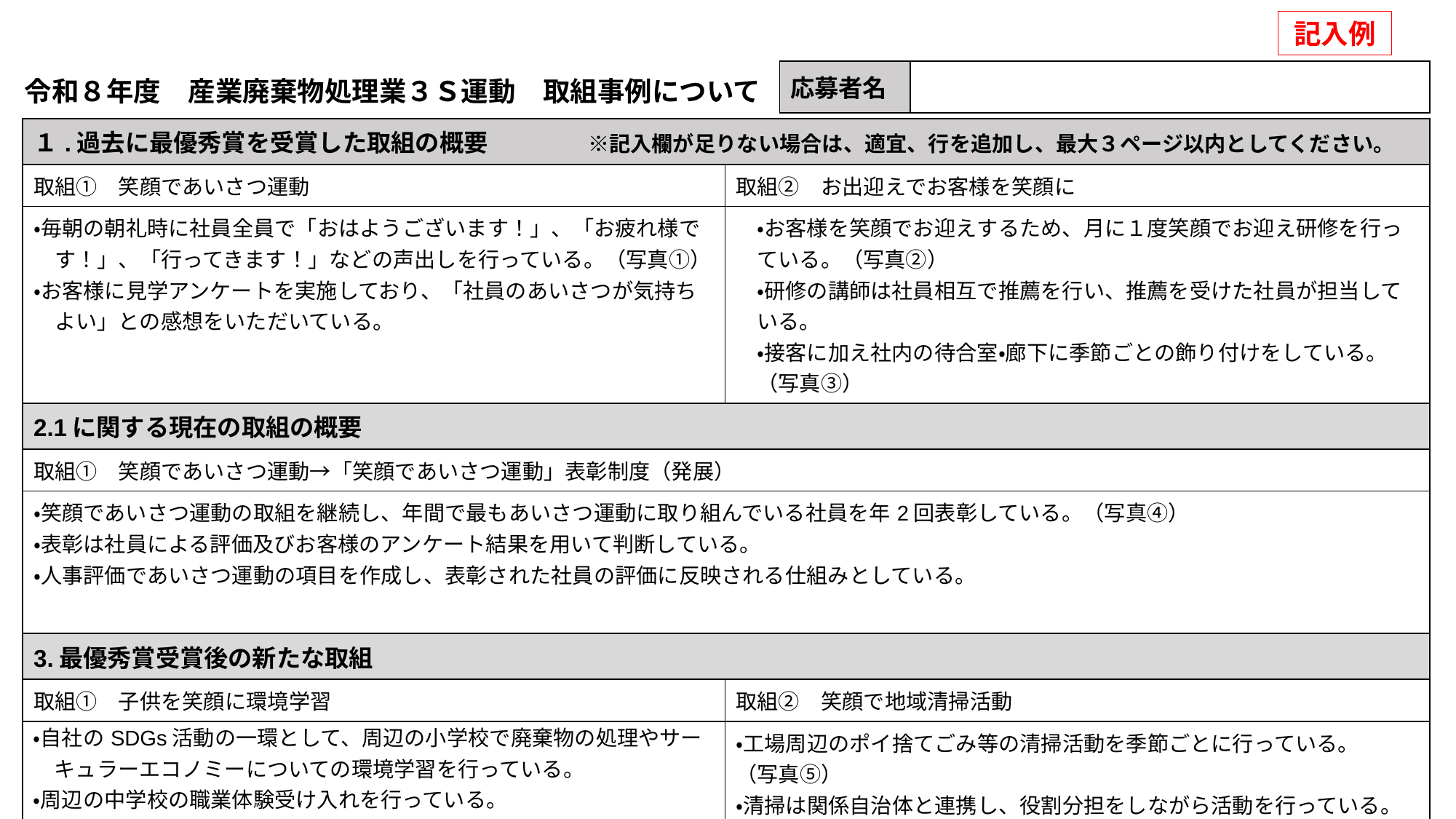

記入例
| 応募者名 |  |
| --- | --- |
令和８年度　産業廃棄物処理業３Ｓ運動　取組事例について
| １.過去に最優秀賞を受賞した取組の概要　　 　※記入欄が足りない場合は、適宜、行を追加し、最大３ページ以内としてください。 |  |
| --- | --- |
| 取組①　笑顔であいさつ運動 | 取組②　お出迎えでお客様を笑顔に |
| ・毎朝の朝礼時に社員全員で「おはようございます！」、「お疲れ様です！」、「行ってきます！」などの声出しを行っている。（写真➀） ・お客様に見学アンケートを実施しており、「社員のあいさつが気持ちよい」との感想をいただいている。 | ・お客様を笑顔でお迎えするため、月に１度笑顔でお迎え研修を行っている。（写真②） ・研修の講師は社員相互で推薦を行い、推薦を受けた社員が担当している。 ・接客に加え社内の待合室・廊下に季節ごとの飾り付けをしている。（写真③） |
| 2.1に関する現在の取組の概要 |  |
| 取組➀　笑顔であいさつ運動→「笑顔であいさつ運動」表彰制度（発展） |  |
| ・笑顔であいさつ運動の取組を継続し、年間で最もあいさつ運動に取り組んでいる社員を年2回表彰している。（写真④） ・表彰は社員による評価及びお客様のアンケート結果を用いて判断している。 ・人事評価であいさつ運動の項目を作成し、表彰された社員の評価に反映される仕組みとしている。 |  |
| 3.最優秀賞受賞後の新たな取組 |  |
| 取組➀　子供を笑顔に環境学習 | 取組②　笑顔で地域清掃活動 |
| ・自社のSDGs活動の一環として、周辺の小学校で廃棄物の処理やサーキュラーエコノミーについての環境学習を行っている。 ・周辺の中学校の職業体験受け入れを行っている。 | ・工場周辺のポイ捨てごみ等の清掃活動を季節ごとに行っている。 （写真⑤） ・清掃は関係自治体と連携し、役割分担をしながら活動を行っている。 |